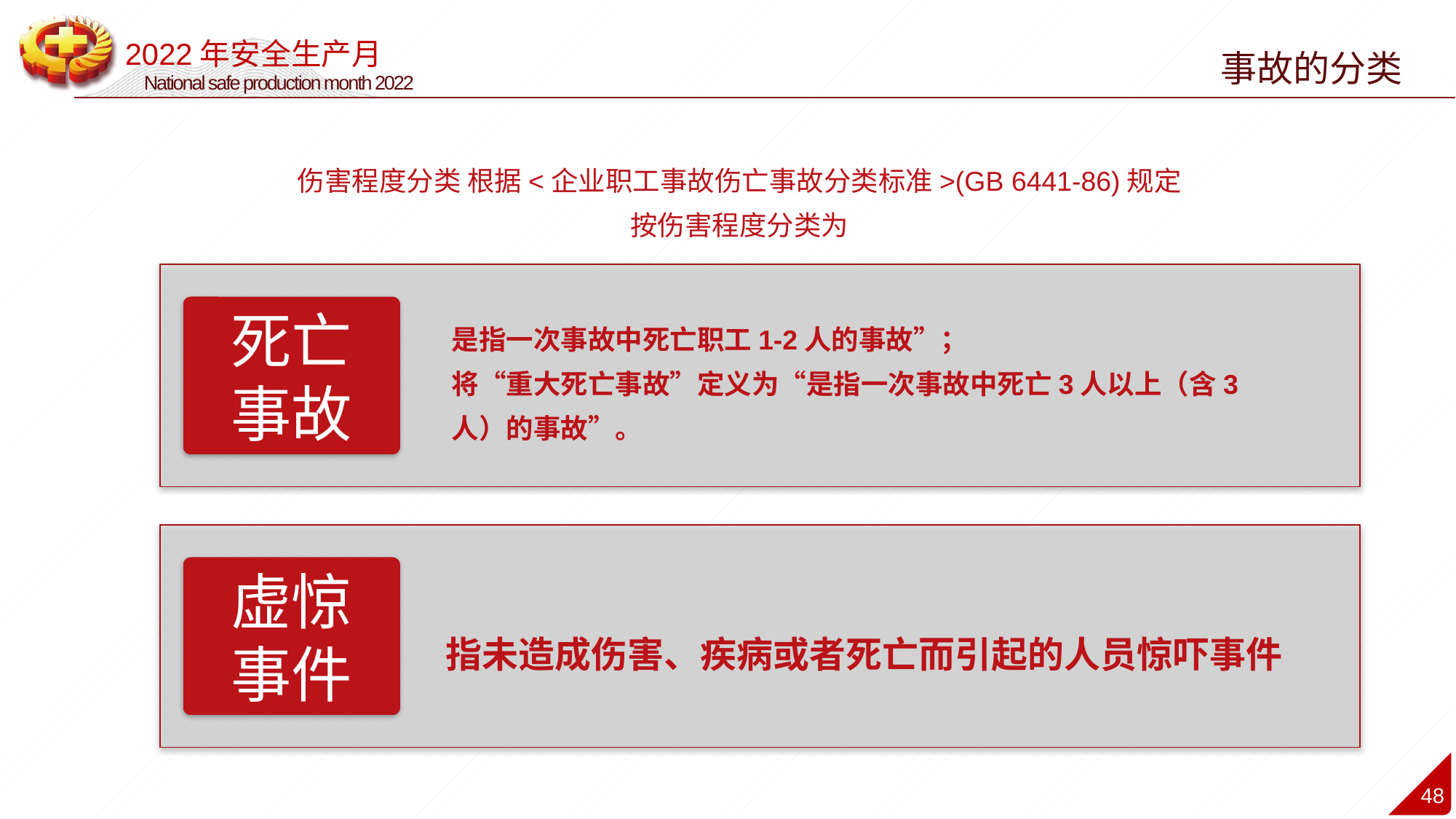

事故的分类
伤害程度分类 根据<企业职工事故伤亡事故分类标准>(GB 6441-86)规定
按伤害程度分类为

死亡
事故
是指一次事故中死亡职工1-2人的事故”；
将“重大死亡事故”定义为“是指一次事故中死亡3人以上（含3人）的事故”。

虚惊
事件
指未造成伤害、疾病或者死亡而引起的人员惊吓事件